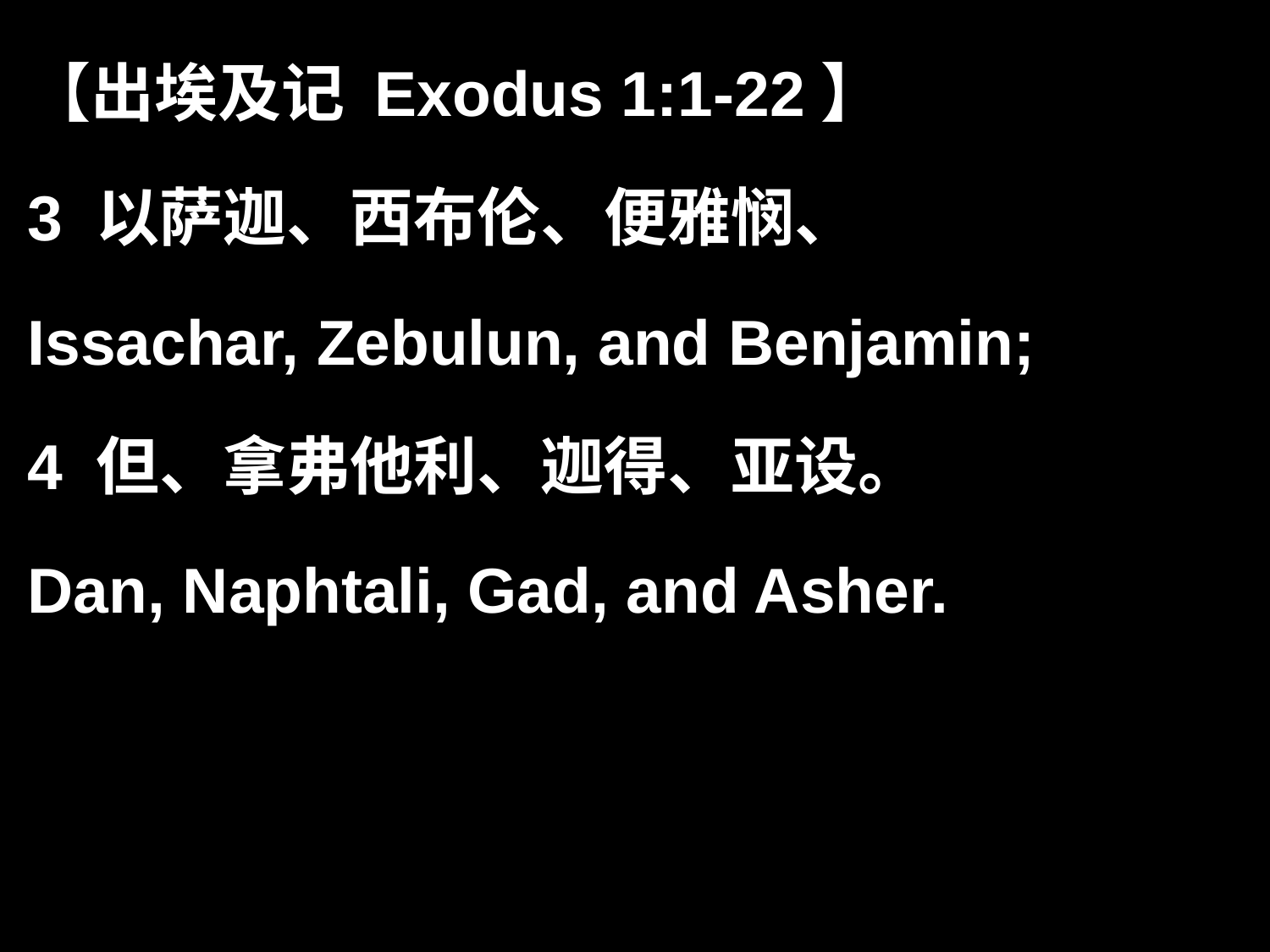

【出埃及记 Exodus 1:1-22】
3 以萨迦、西布伦、便雅悯、
Issachar, Zebulun, and Benjamin;
4 但、拿弗他利、迦得、亚设。
Dan, Naphtali, Gad, and Asher.